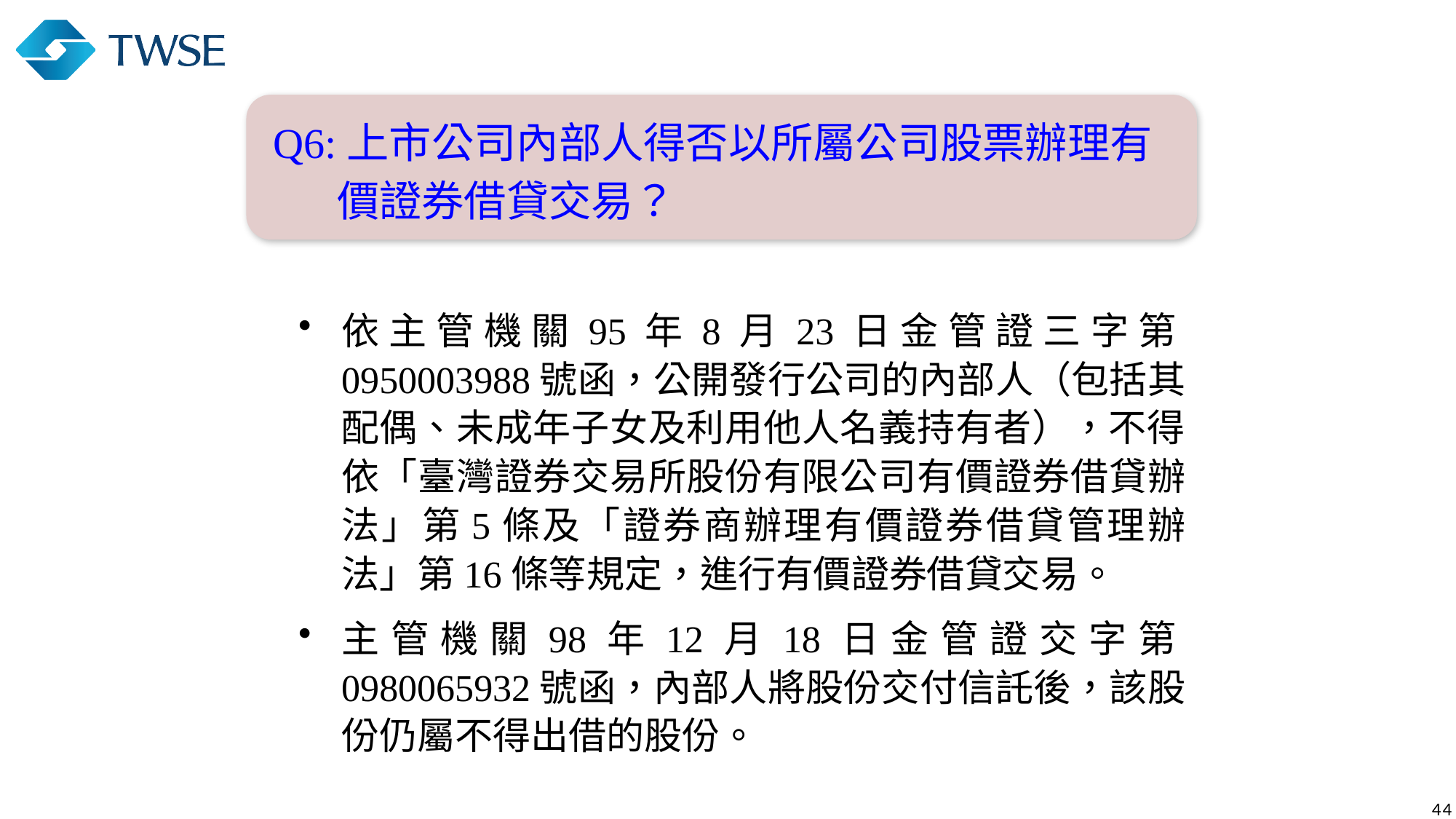

Q6:上市公司內部人得否以所屬公司股票辦理有價證券借貸交易？

依主管機關95年8月23日金管證三字第0950003988號函，公開發行公司的內部人（包括其配偶、未成年子女及利用他人名義持有者），不得依「臺灣證券交易所股份有限公司有價證券借貸辦法」第5條及「證券商辦理有價證券借貸管理辦法」第16條等規定，進行有價證券借貸交易。
主管機關98年12月18日金管證交字第0980065932號函，內部人將股份交付信託後，該股份仍屬不得出借的股份。
44